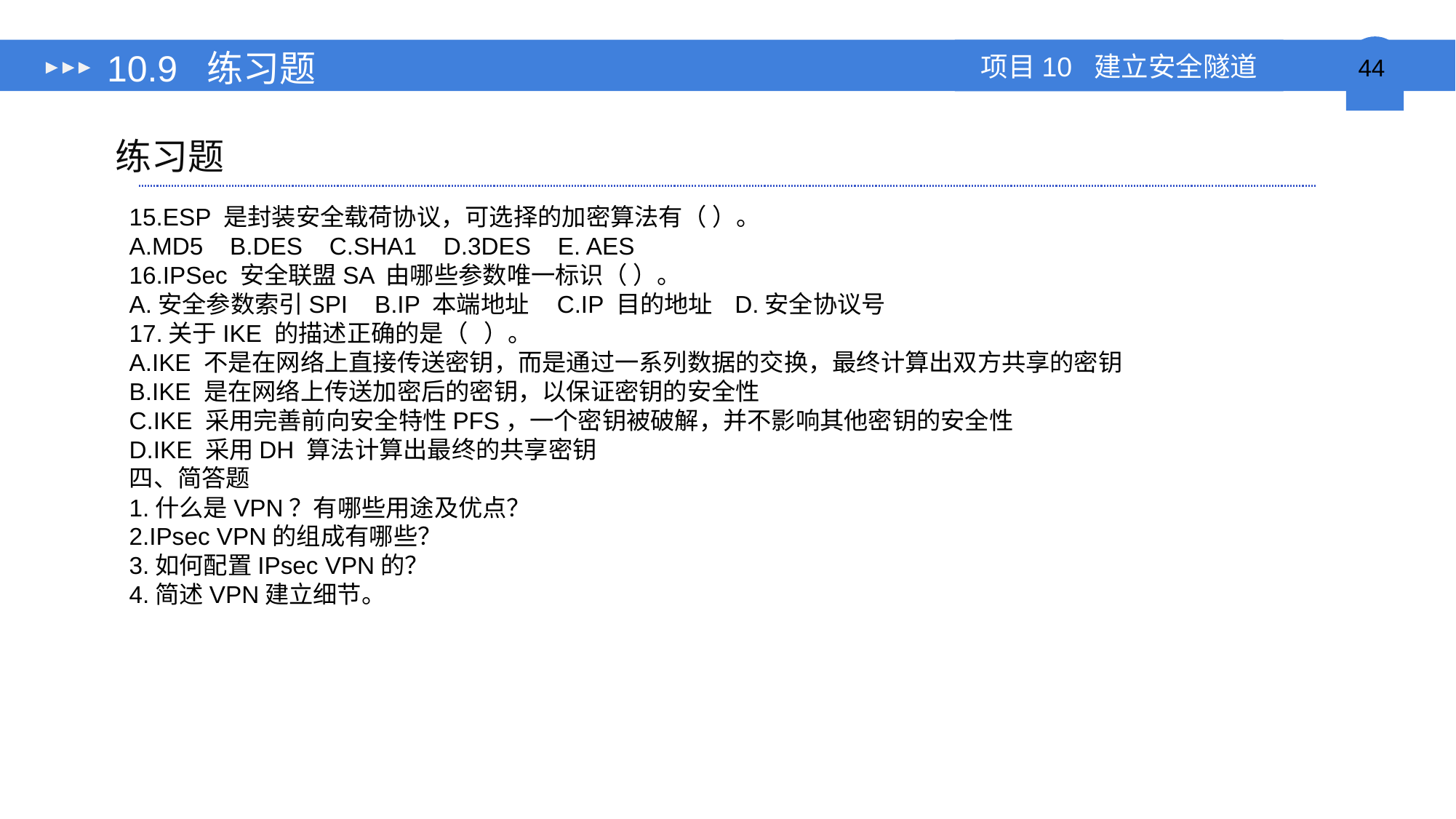

# 10.9  练习题
练习题

15.ESP 是封装安全载荷协议，可选择的加密算法有（ ）。
A.MD5    B.DES    C.SHA1    D.3DES    E. AES
16.IPSec 安全联盟SA 由哪些参数唯一标识（ ）。
A.安全参数索引SPI    B.IP 本端地址    C.IP 目的地址   D.安全协议号
17.关于IKE 的描述正确的是（   ）。
A.IKE 不是在网络上直接传送密钥，而是通过一系列数据的交换，最终计算出双方共享的密钥
B.IKE 是在网络上传送加密后的密钥，以保证密钥的安全性
C.IKE 采用完善前向安全特性PFS，一个密钥被破解，并不影响其他密钥的安全性
D.IKE 采用DH 算法计算出最终的共享密钥
四、简答题
1.什么是VPN？有哪些用途及优点？
2.IPsec VPN的组成有哪些？
3.如何配置IPsec VPN的？
4.简述VPN建立细节。